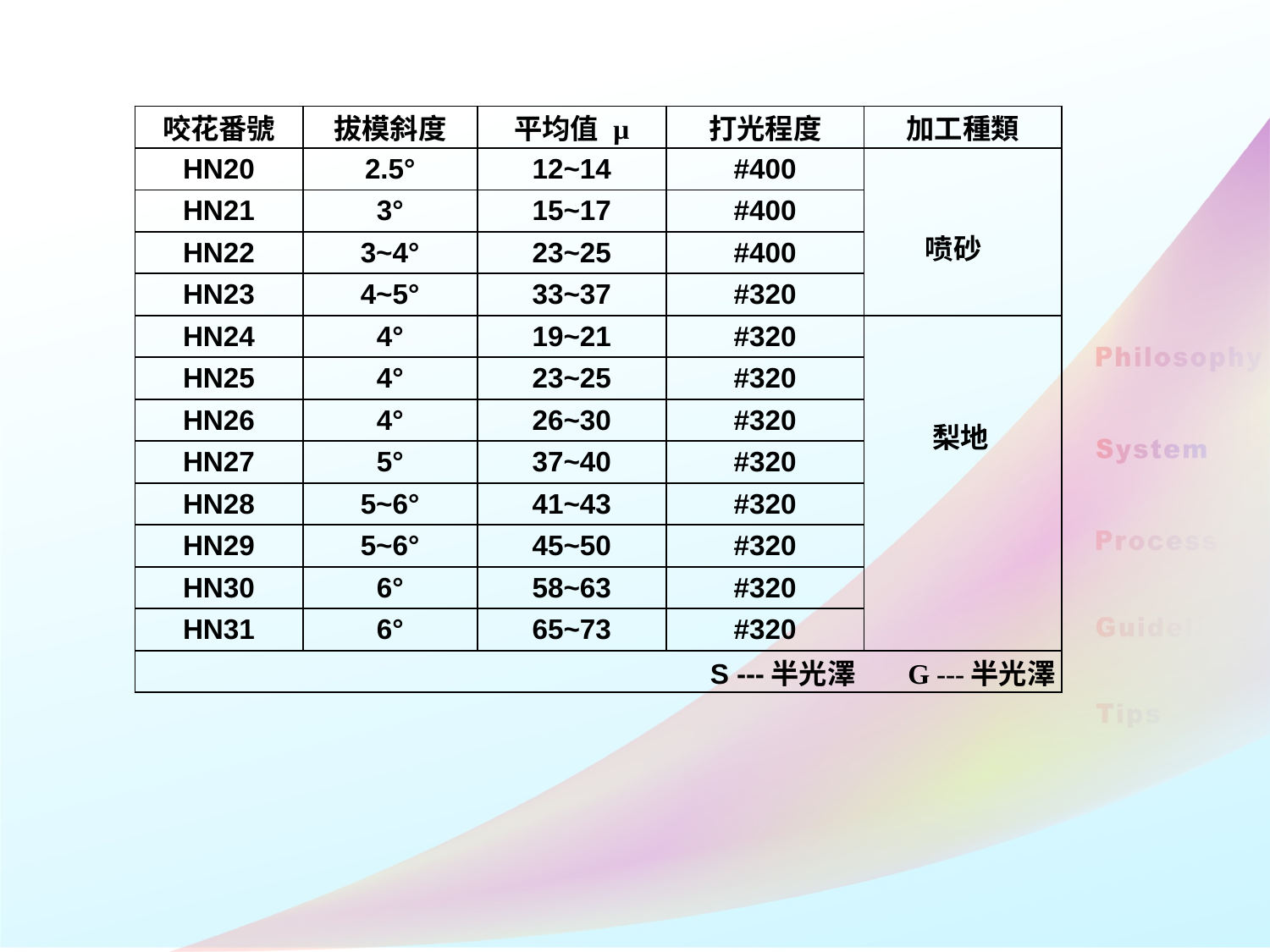

| 咬花番號 | 拔模斜度 | 平均值 μ | 打光程度 | 加工種類 |
| --- | --- | --- | --- | --- |
| HN20 | 2.5° | 12~14 | #400 | 喷砂 |
| HN21 | 3° | 15~17 | #400 |  |
| HN22 | 3~4° | 23~25 | #400 |  |
| HN23 | 4~5° | 33~37 | #320 |  |
| HN24 | 4° | 19~21 | #320 | 梨地 |
| HN25 | 4° | 23~25 | #320 |  |
| HN26 | 4° | 26~30 | #320 |  |
| HN27 | 5° | 37~40 | #320 |  |
| HN28 | 5~6° | 41~43 | #320 |  |
| HN29 | 5~6° | 45~50 | #320 |  |
| HN30 | 6° | 58~63 | #320 |  |
| HN31 | 6° | 65~73 | #320 |  |
| S ---半光澤       G ---半光澤 |  |  |  |  |